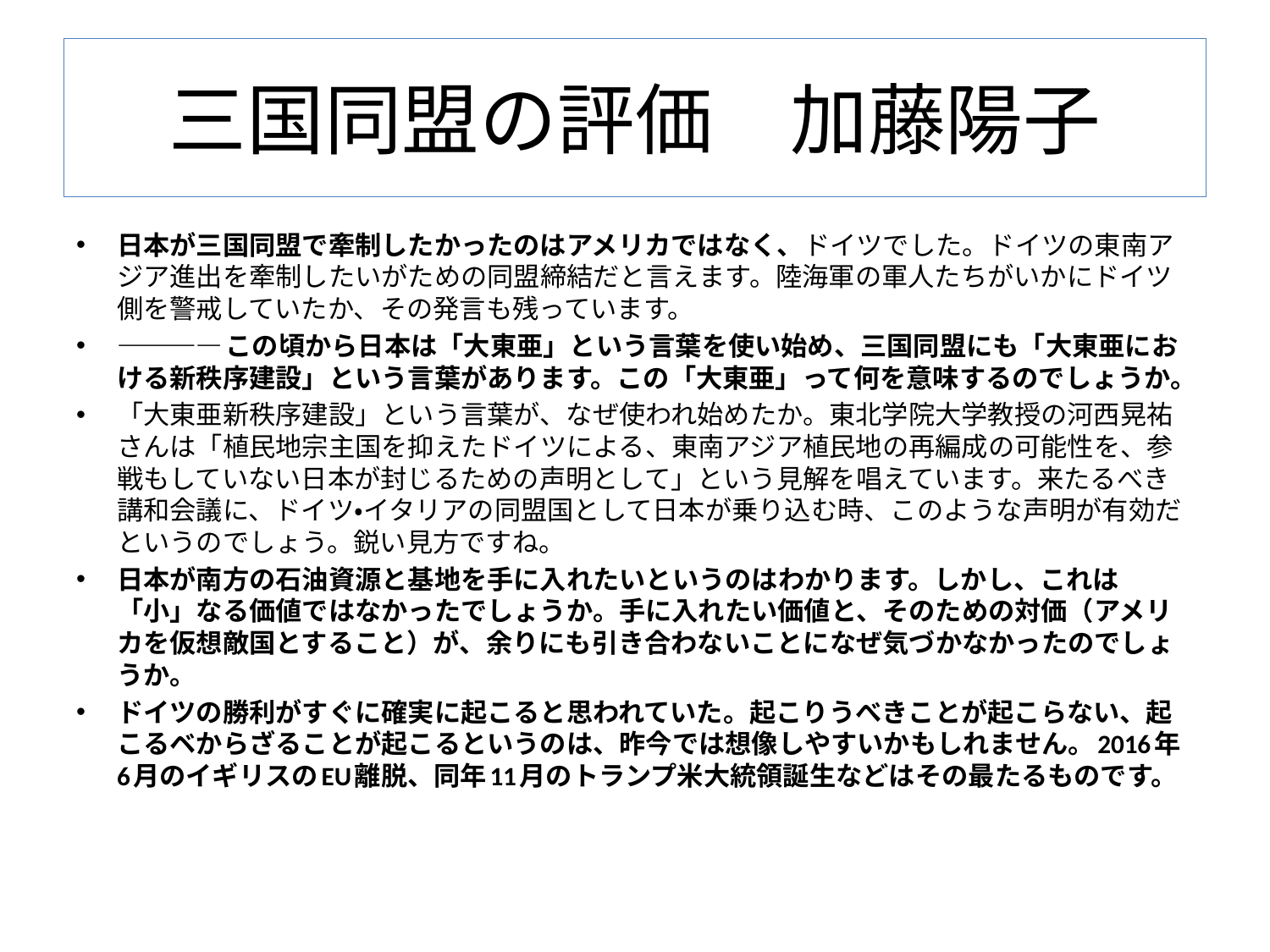

# 三国同盟の評価　加藤陽子
日本が三国同盟で牽制したかったのはアメリカではなく、ドイツでした。ドイツの東南アジア進出を牽制したいがための同盟締結だと言えます。陸海軍の軍人たちがいかにドイツ側を警戒していたか、その発言も残っています。
――――この頃から日本は「大東亜」という言葉を使い始め、三国同盟にも「大東亜における新秩序建設」という言葉があります。この「大東亜」って何を意味するのでしょうか。
「大東亜新秩序建設」という言葉が、なぜ使われ始めたか。東北学院大学教授の河西晃祐さんは「植民地宗主国を抑えたドイツによる、東南アジア植民地の再編成の可能性を、参戦もしていない日本が封じるための声明として」という見解を唱えています。来たるべき講和会議に、ドイツ・イタリアの同盟国として日本が乗り込む時、このような声明が有効だというのでしょう。鋭い見方ですね。
日本が南方の石油資源と基地を手に入れたいというのはわかります。しかし、これは「小」なる価値ではなかったでしょうか。手に入れたい価値と、そのための対価（アメリカを仮想敵国とすること）が、余りにも引き合わないことになぜ気づかなかったのでしょうか。
ドイツの勝利がすぐに確実に起こると思われていた。起こりうべきことが起こらない、起こるベからざることが起こるというのは、昨今では想像しやすいかもしれません。2016年6月のイギリスのEU離脱、同年11月のトランプ米大統領誕生などはその最たるものです。